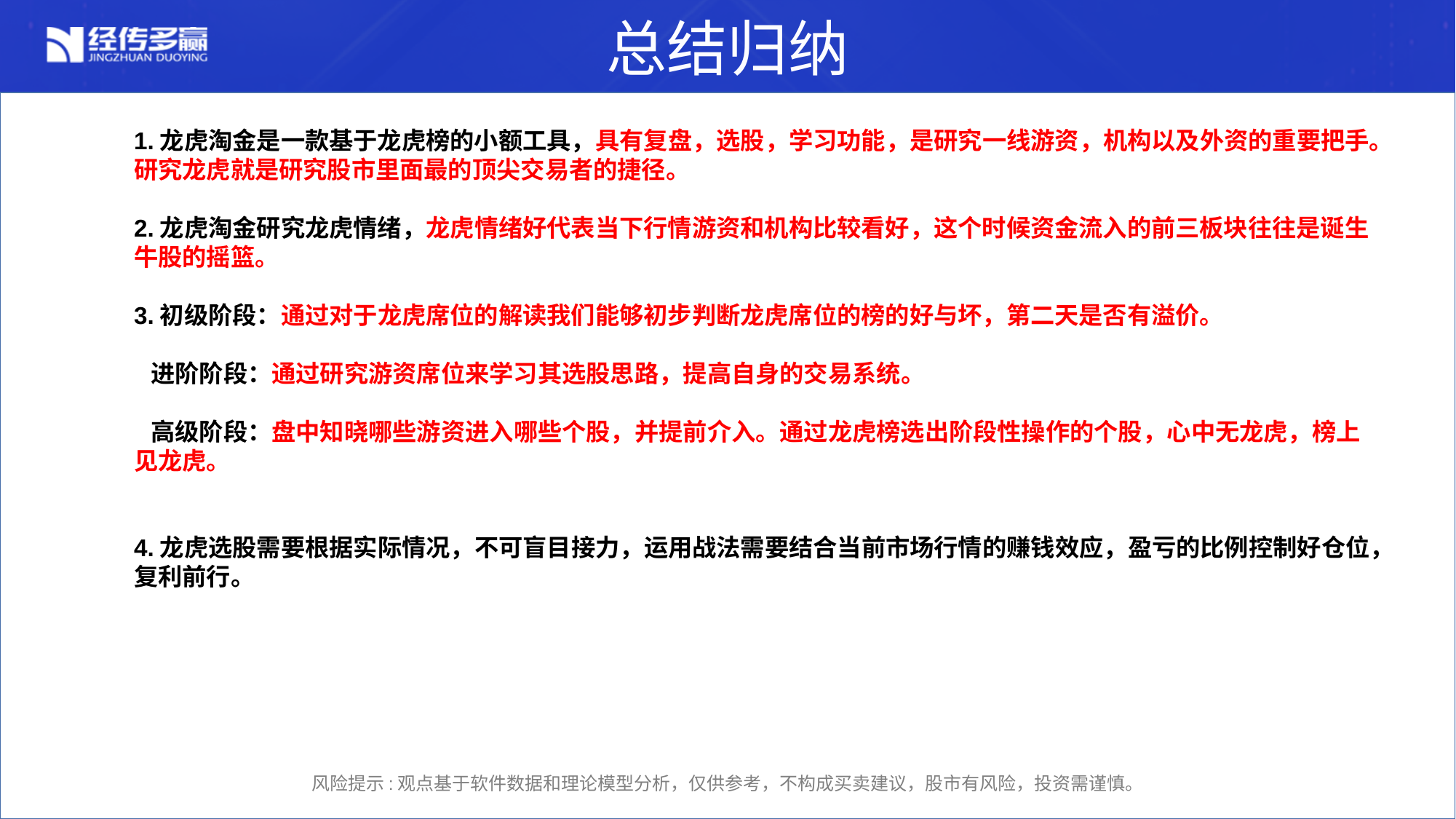

总结归纳
1.龙虎淘金是一款基于龙虎榜的小额工具，具有复盘，选股，学习功能，是研究一线游资，机构以及外资的重要把手。研究龙虎就是研究股市里面最的顶尖交易者的捷径。

2.龙虎淘金研究龙虎情绪，龙虎情绪好代表当下行情游资和机构比较看好，这个时候资金流入的前三板块往往是诞生牛股的摇篮。

3.初级阶段：通过对于龙虎席位的解读我们能够初步判断龙虎席位的榜的好与坏，第二天是否有溢价。

  进阶阶段：通过研究游资席位来学习其选股思路，提高自身的交易系统。

  高级阶段：盘中知晓哪些游资进入哪些个股，并提前介入。通过龙虎榜选出阶段性操作的个股，心中无龙虎，榜上见龙虎。

4.龙虎选股需要根据实际情况，不可盲目接力，运用战法需要结合当前市场行情的赚钱效应，盈亏的比例控制好仓位，复利前行。